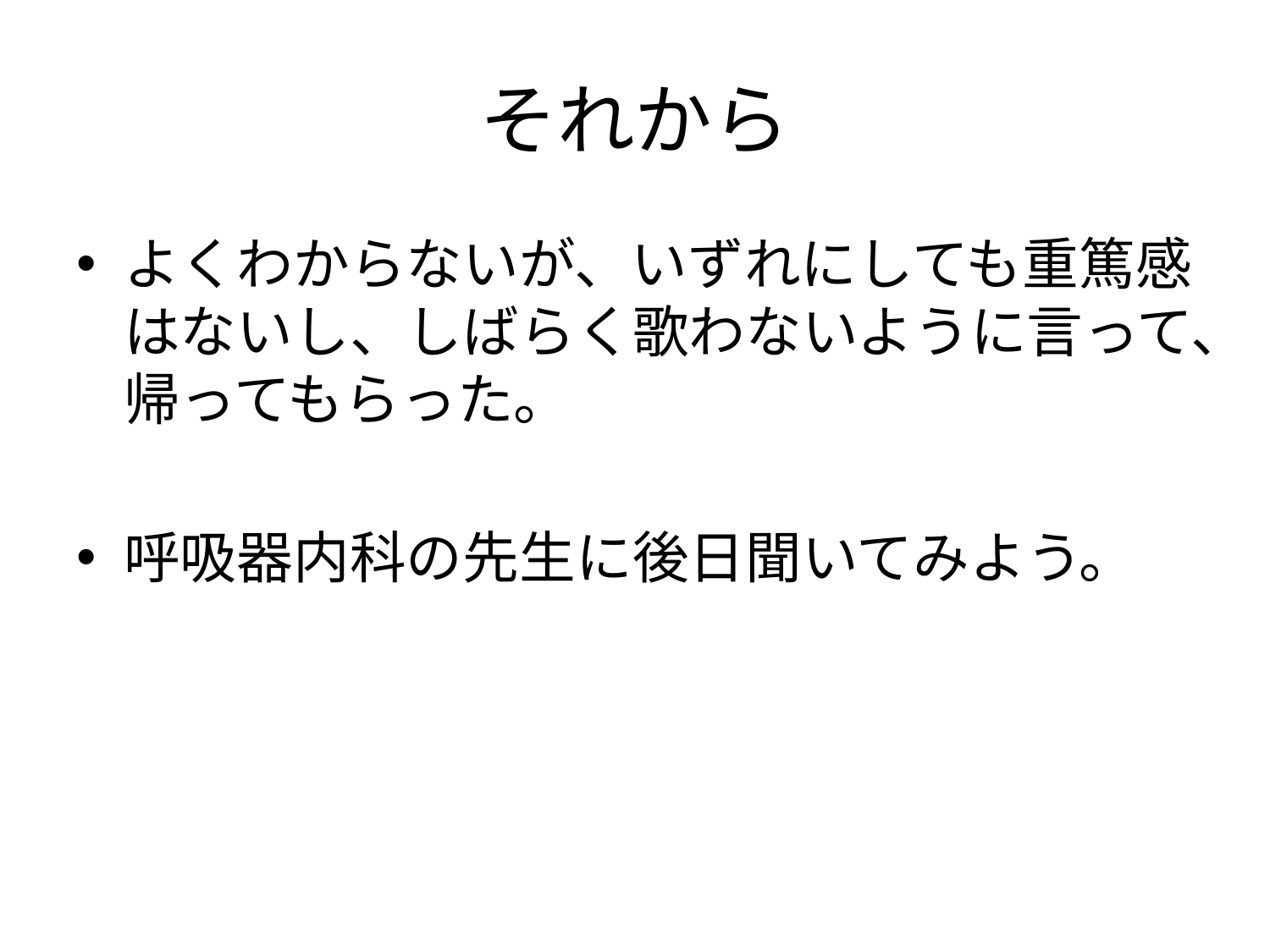

# それから
よくわからないが、いずれにしても重篤感はないし、しばらく歌わないように言って、帰ってもらった。

呼吸器内科の先生に後日聞いてみよう。